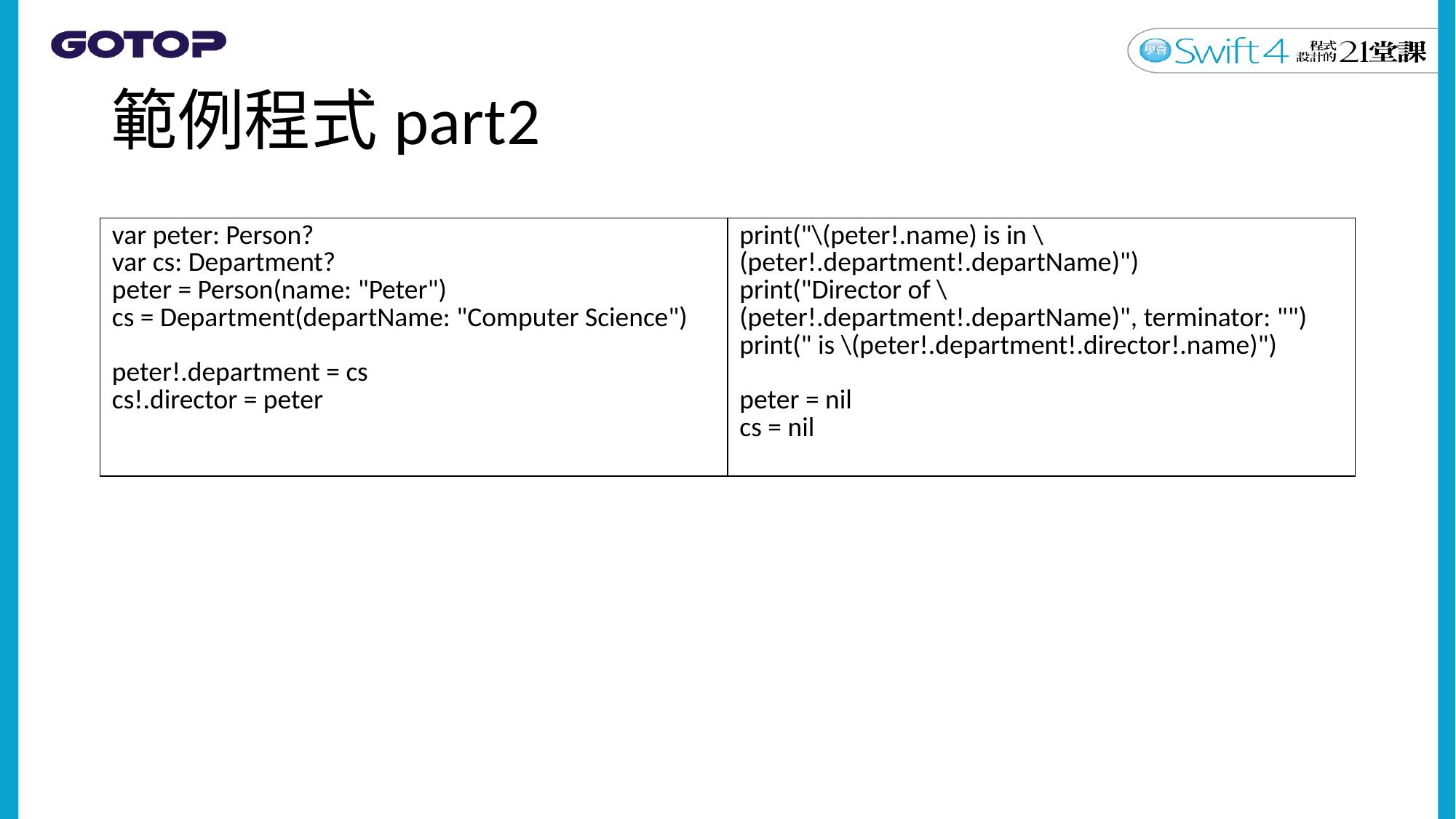

# 範例程式part2
| var peter: Person? var cs: Department? peter = Person(name: "Peter") cs = Department(departName: "Computer Science") peter!.department = cs cs!.director = peter | print("\(peter!.name) is in \(peter!.department!.departName)") print("Director of \(peter!.department!.departName)", terminator: "") print(" is \(peter!.department!.director!.name)") peter = nil cs = nil |
| --- | --- |